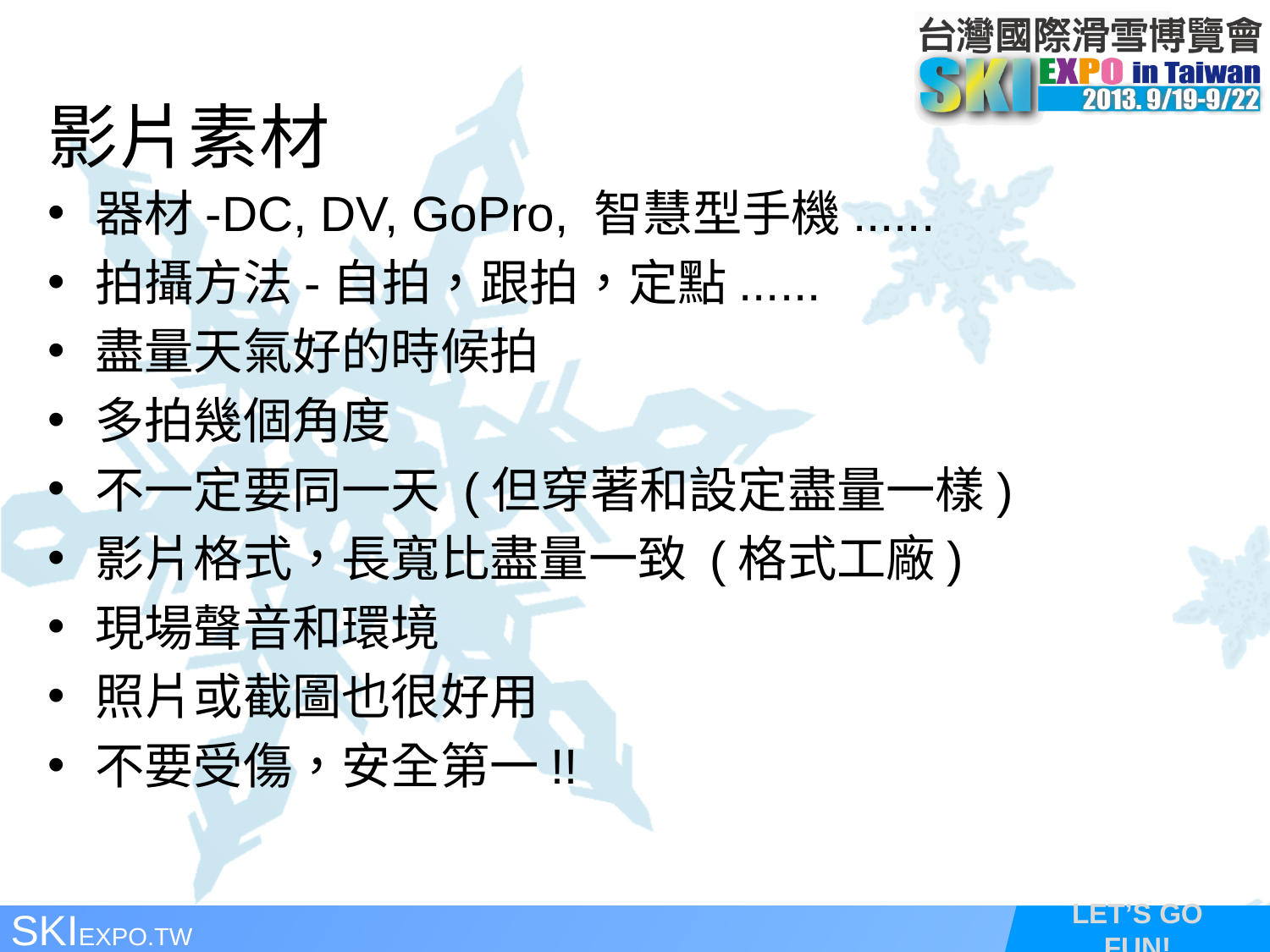

# 影片素材
器材-DC, DV, GoPro, 智慧型手機......
拍攝方法-自拍，跟拍，定點......
盡量天氣好的時候拍
多拍幾個角度
不一定要同一天 (但穿著和設定盡量一樣)
影片格式，長寬比盡量一致 (格式工廠)
現場聲音和環境
照片或截圖也很好用
不要受傷，安全第一!!